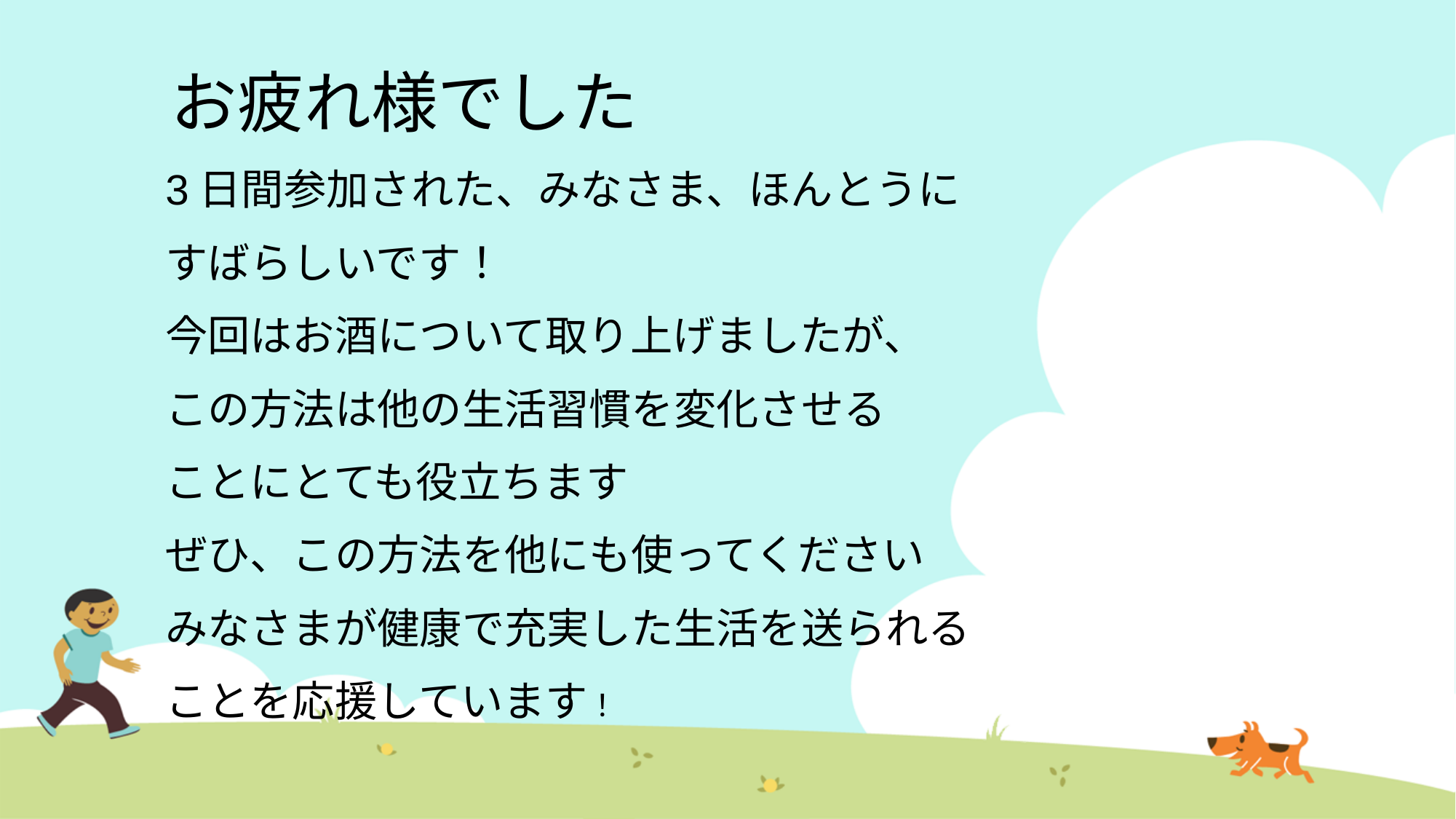

お疲れ様でした
3日間参加された、みなさま、ほんとうに
すばらしいです！
今回はお酒について取り上げましたが、
この方法は他の生活習慣を変化させる
ことにとても役立ちます
ぜひ、この方法を他にも使ってください
みなさまが健康で充実した生活を送られる
ことを応援しています！